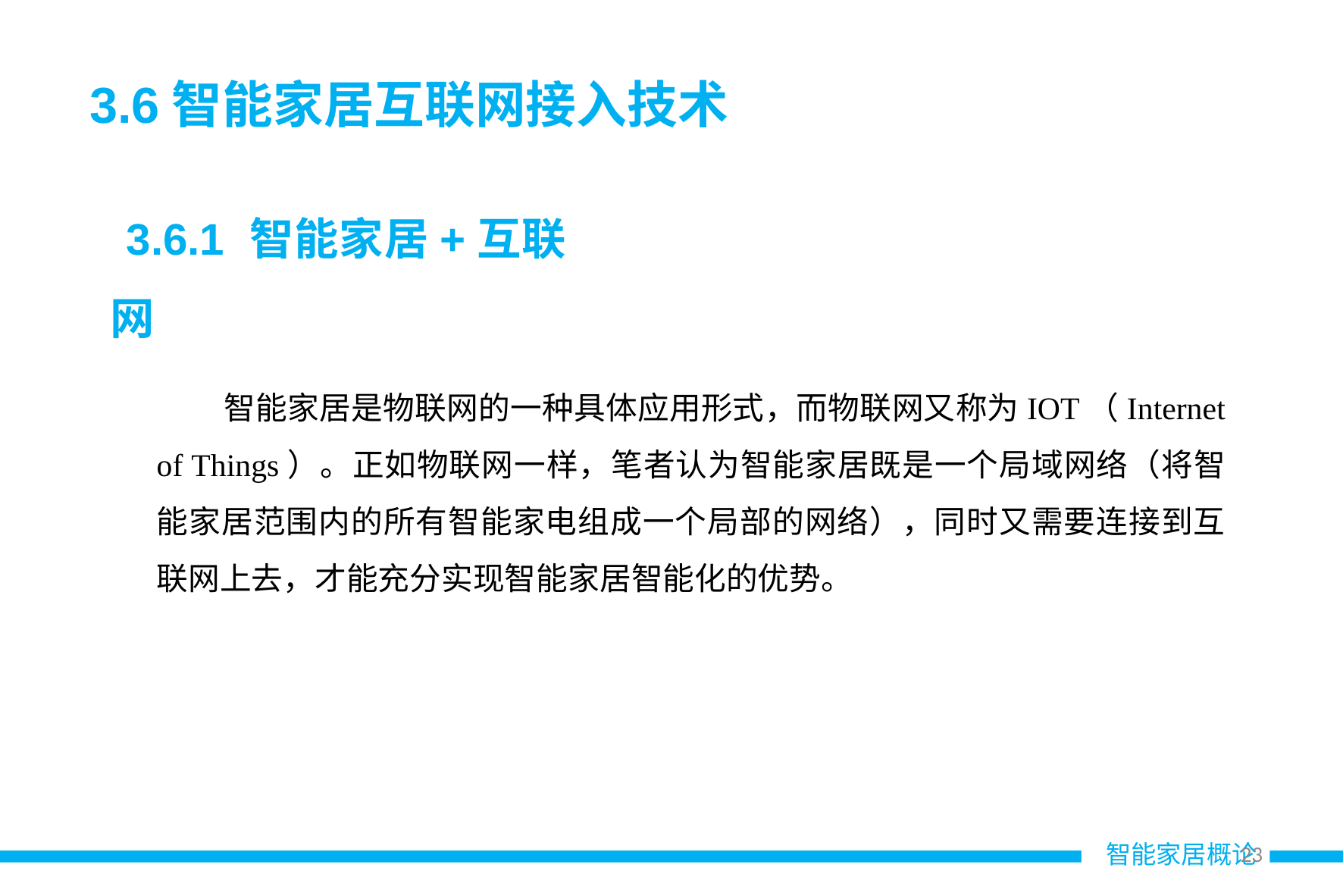

3.6智能家居互联网接入技术
3.6.1 智能家居+互联网
   智能家居是物联网的一种具体应用形式，而物联网又称为IOT（Internet of Things）。正如物联网一样，笔者认为智能家居既是一个局域网络（将智能家居范围内的所有智能家电组成一个局部的网络），同时又需要连接到互联网上去，才能充分实现智能家居智能化的优势。
23